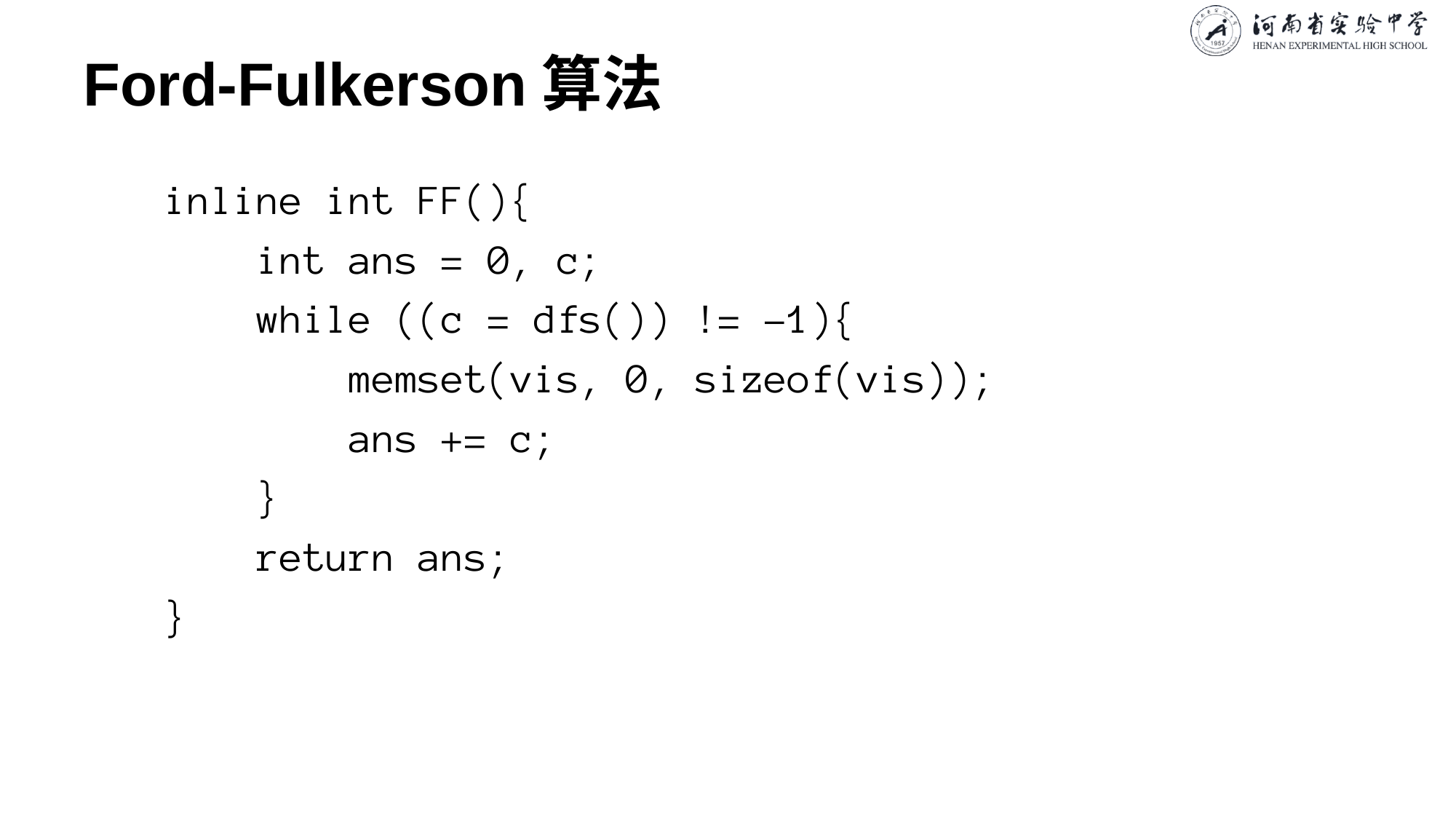

# Ford-Fulkerson算法
inline int FF(){
    int ans = 0, c;
    while ((c = dfs()) != -1){
        memset(vis, 0, sizeof(vis));
        ans += c;
    }
    return ans;
}